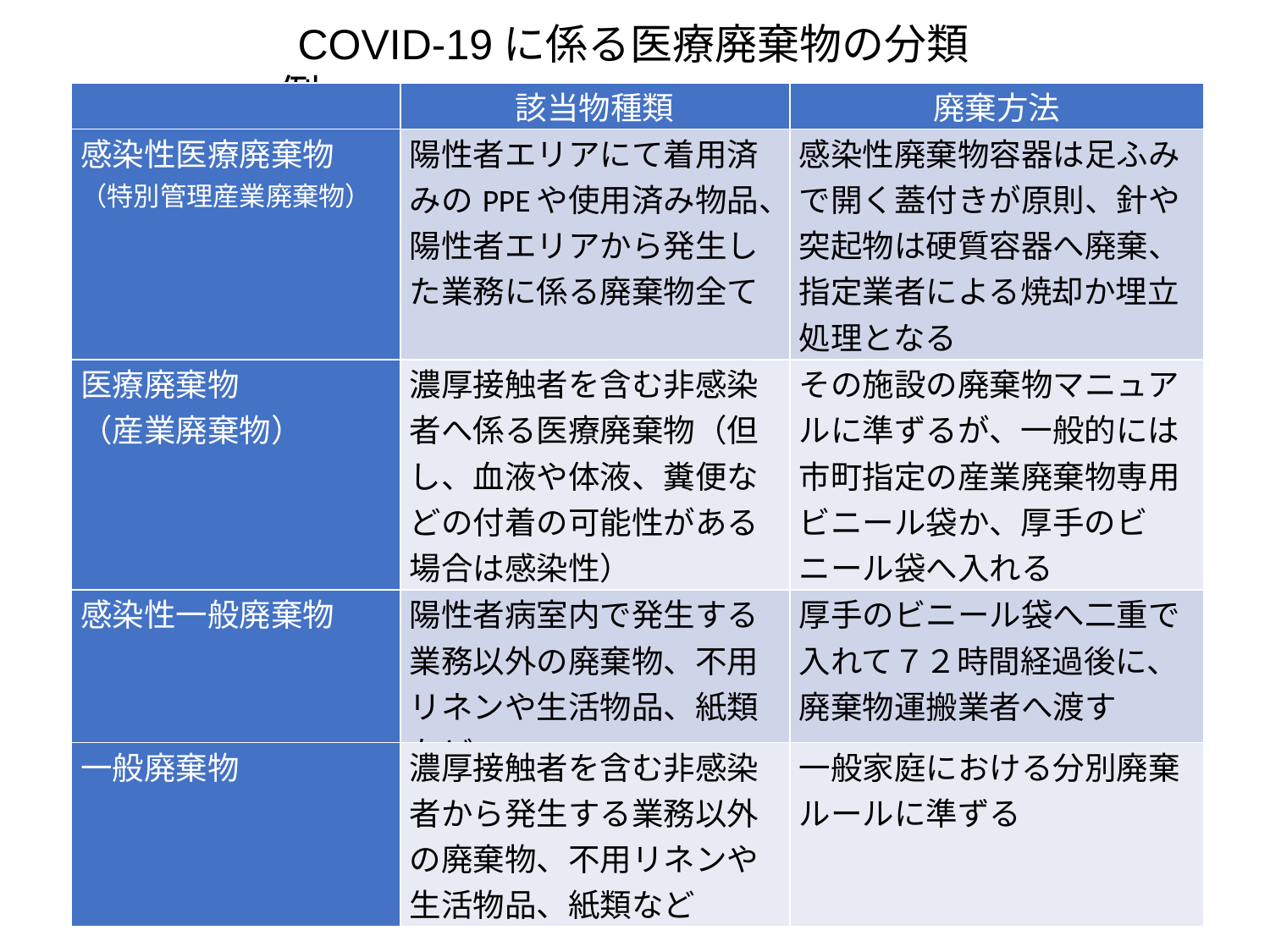

COVID-19に係る医療廃棄物の分類例
|  | 該当物種類 | 廃棄方法 |
| --- | --- | --- |
| 感染性医療廃棄物 （特別管理産業廃棄物） | 陽性者エリアにて着用済みのPPEや使用済み物品、陽性者エリアから発生した業務に係る廃棄物全て | 感染性廃棄物容器は足ふみで開く蓋付きが原則、針や突起物は硬質容器へ廃棄、指定業者による焼却か埋立処理となる |
| 医療廃棄物 （産業廃棄物） | 濃厚接触者を含む非感染者へ係る医療廃棄物（但し、血液や体液、糞便などの付着の可能性がある場合は感染性） | その施設の廃棄物マニュアルに準ずるが、一般的には市町指定の産業廃棄物専用ビニール袋か、厚手のビニール袋へ入れる |
| 感染性一般廃棄物 | 陽性者病室内で発生する業務以外の廃棄物、不用リネンや生活物品、紙類など | 厚手のビニール袋へ二重で入れて７２時間経過後に、廃棄物運搬業者へ渡す |
| 一般廃棄物 | 濃厚接触者を含む非感染者から発生する業務以外の廃棄物、不用リネンや生活物品、紙類など | 一般家庭における分別廃棄ルールに準ずる |